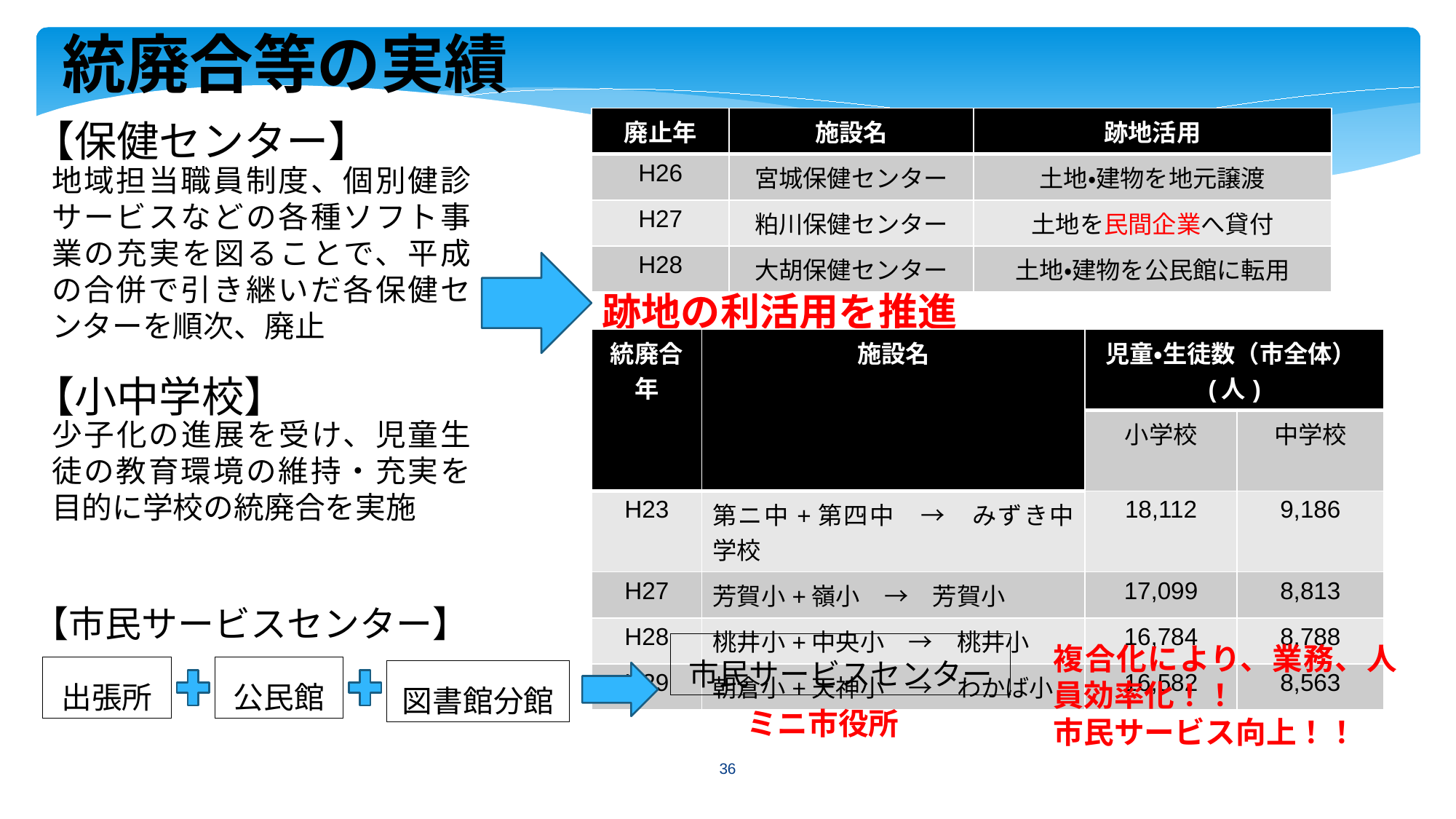

統廃合等の実績
【保健センター】
| 廃止年 | 施設名 | 跡地活用 |
| --- | --- | --- |
| H26 | 宮城保健センター | 土地・建物を地元譲渡 |
| H27 | 粕川保健センター | 土地を民間企業へ貸付 |
| H28 | 大胡保健センター | 土地・建物を公民館に転用 |
地域担当職員制度、個別健診サービスなどの各種ソフト事業の充実を図ることで、平成の合併で引き継いだ各保健センターを順次、廃止

跡地の利活用を推進
| 統廃合年 | 施設名 | 児童・生徒数（市全体）(人) |  |
| --- | --- | --- | --- |
|  |  | 小学校 | 中学校 |
| H23 | 第ニ中+第四中　→　みずき中学校 | 18,112 | 9,186 |
| H27 | 芳賀小+嶺小　→　芳賀小 | 17,099 | 8,813 |
| H28 | 桃井小+中央小　→　桃井小 | 16,784 | 8,788 |
| H29 | 朝倉小+天神小　→　わかば小 | 16,582 | 8,563 |
【小中学校】
少子化の進展を受け、児童生徒の教育環境の維持・充実を目的に学校の統廃合を実施
【市民サービスセンター】
複合化により、業務、人員効率化！！
市民サービス向上！！
市民サービスセンター

出張所
公民館
図書館分館

ミニ市役所
36